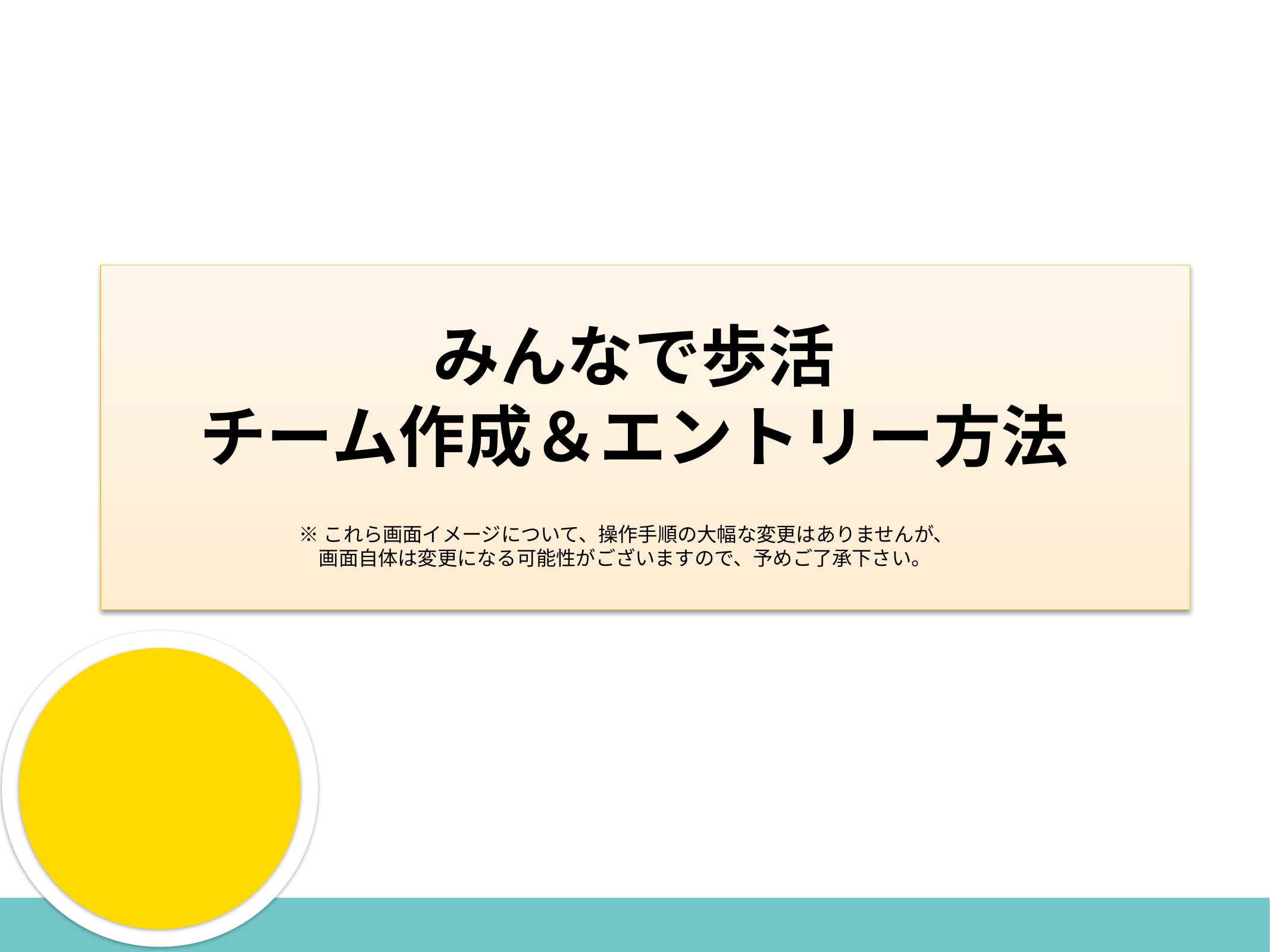

みんなで歩活
チーム作成＆エントリー方法
※これら画面イメージについて、操作手順の大幅な変更はありませんが、
　画面自体は変更になる可能性がございますので、予めご了承下さい。
1